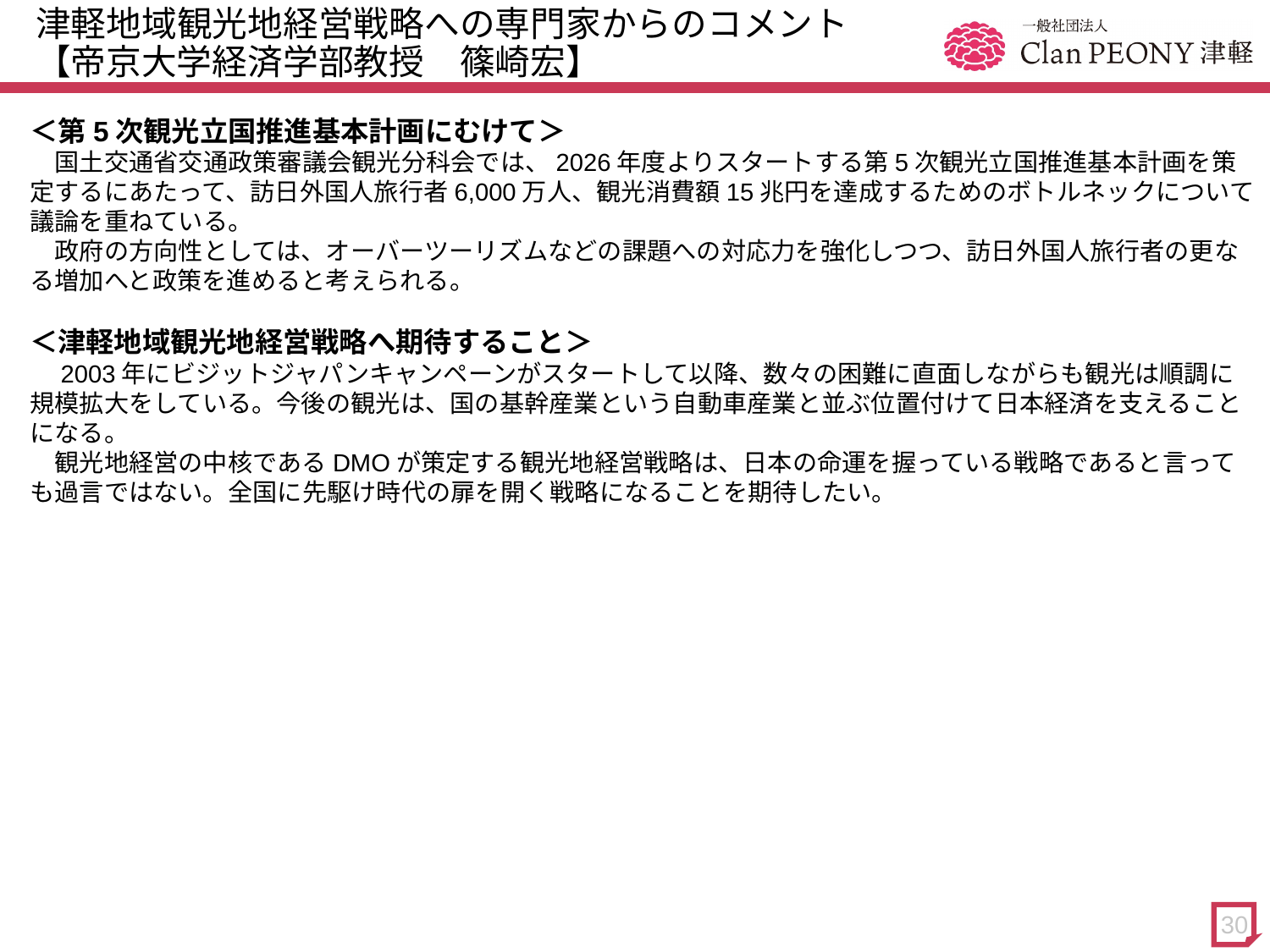

# 津軽地域観光地経営戦略への専門家からのコメント 【帝京大学経済学部教授　篠崎宏】

＜第5次観光立国推進基本計画にむけて＞
　国土交通省交通政策審議会観光分科会では、2026年度よりスタートする第5次観光立国推進基本計画を策定するにあたって、訪日外国人旅行者6,000万人、観光消費額15兆円を達成するためのボトルネックについて議論を重ねている。
　政府の方向性としては、オーバーツーリズムなどの課題への対応力を強化しつつ、訪日外国人旅行者の更なる増加へと政策を進めると考えられる。

＜津軽地域観光地経営戦略へ期待すること＞
　2003年にビジットジャパンキャンペーンがスタートして以降、数々の困難に直面しながらも観光は順調に規模拡大をしている。今後の観光は、国の基幹産業という自動車産業と並ぶ位置付けて日本経済を支えることになる。
　観光地経営の中核であるDMOが策定する観光地経営戦略は、日本の命運を握っている戦略であると言っても過言ではない。全国に先駆け時代の扉を開く戦略になることを期待したい。
30